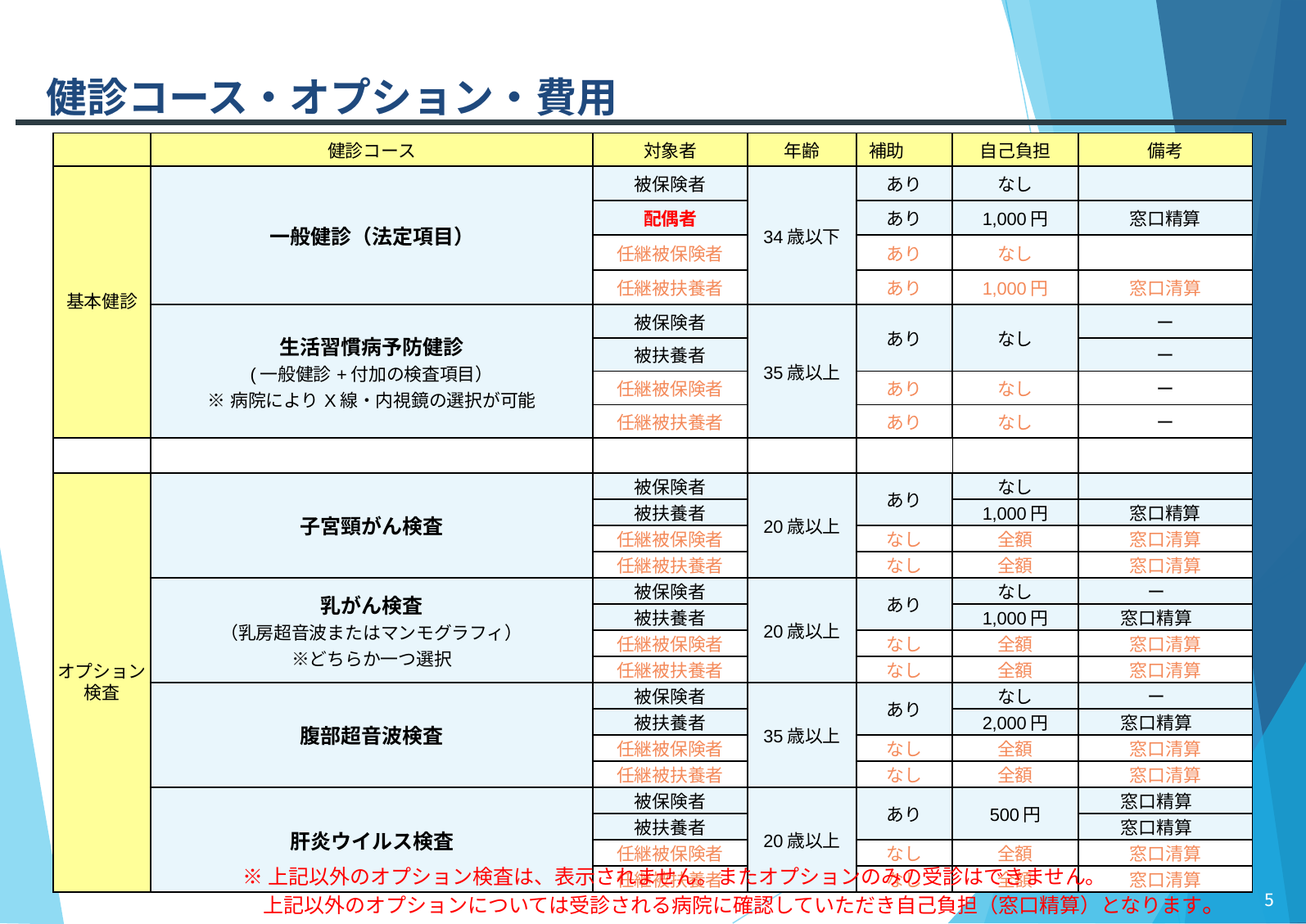

健診コース・オプション・費用
|  | 健診コース | 対象者 | 年齢 | 補助 | 自己負担 | 備考 |
| --- | --- | --- | --- | --- | --- | --- |
| 基本健診 | 一般健診（法定項目） | 被保険者 | 34歳以下 | あり | なし |  |
|  |  | 配偶者 |  | あり | 1,000円 | 窓口精算 |
|  |  | 任継被保険者 |  | あり | なし |  |
|  |  | 任継被扶養者 |  | あり | 1,000円 | 窓口清算 |
|  | 生活習慣病予防健診 (一般健診+付加の検査項目） ※病院によりX線・内視鏡の選択が可能 | 被保険者 | 35歳以上 | あり | なし | ー |
|  |  | 被扶養者 |  |  |  | ー |
|  |  | 任継被保険者 |  | あり | なし | ー |
|  |  | 任継被扶養者 |  | あり | なし | ー |
|  |  |  |  |  |  |  |
| オプション 検査 | 子宮頸がん検査 | 被保険者 | 20歳以上 | あり | なし |  |
|  |  | 被扶養者 |  |  | 1,000円 | 窓口精算 |
|  |  | 任継被保険者 |  | なし | 全額 | 窓口清算 |
|  |  | 任継被扶養者 |  | なし | 全額 | 窓口清算 |
|  | 乳がん検査 （乳房超音波またはマンモグラフィ） ※どちらか一つ選択 | 被保険者 | 20歳以上 | あり | なし | ー |
|  |  | 被扶養者 |  |  | 1,000円 | 窓口精算 |
|  |  | 任継被保険者 |  | なし | 全額 | 窓口清算 |
|  |  | 任継被扶養者 |  | なし | 全額 | 窓口清算 |
|  | 腹部超音波検査 | 被保険者 | 35歳以上 | あり | なし | ー |
|  |  | 被扶養者 |  |  | 2,000円 | 窓口精算 |
|  |  | 任継被保険者 |  | なし | 全額 | 窓口清算 |
|  |  | 任継被扶養者 |  | なし | 全額 | 窓口清算 |
|  | 肝炎ウイルス検査 | 被保険者 | 20歳以上 | あり | 500円 | 窓口精算 |
|  |  | 被扶養者 |  |  |  | 窓口精算 |
|  |  | 任継被保険者 |  | なし | 全額 | 窓口清算 |
|  |  | 任継被扶養者 |  | なし | 全額 | 窓口清算 |
※上記以外のオプション検査は、表示されません。またオプションのみの受診はできません。
　上記以外のオプションについては受診される病院に確認していただき自己負担（窓口精算）となります。